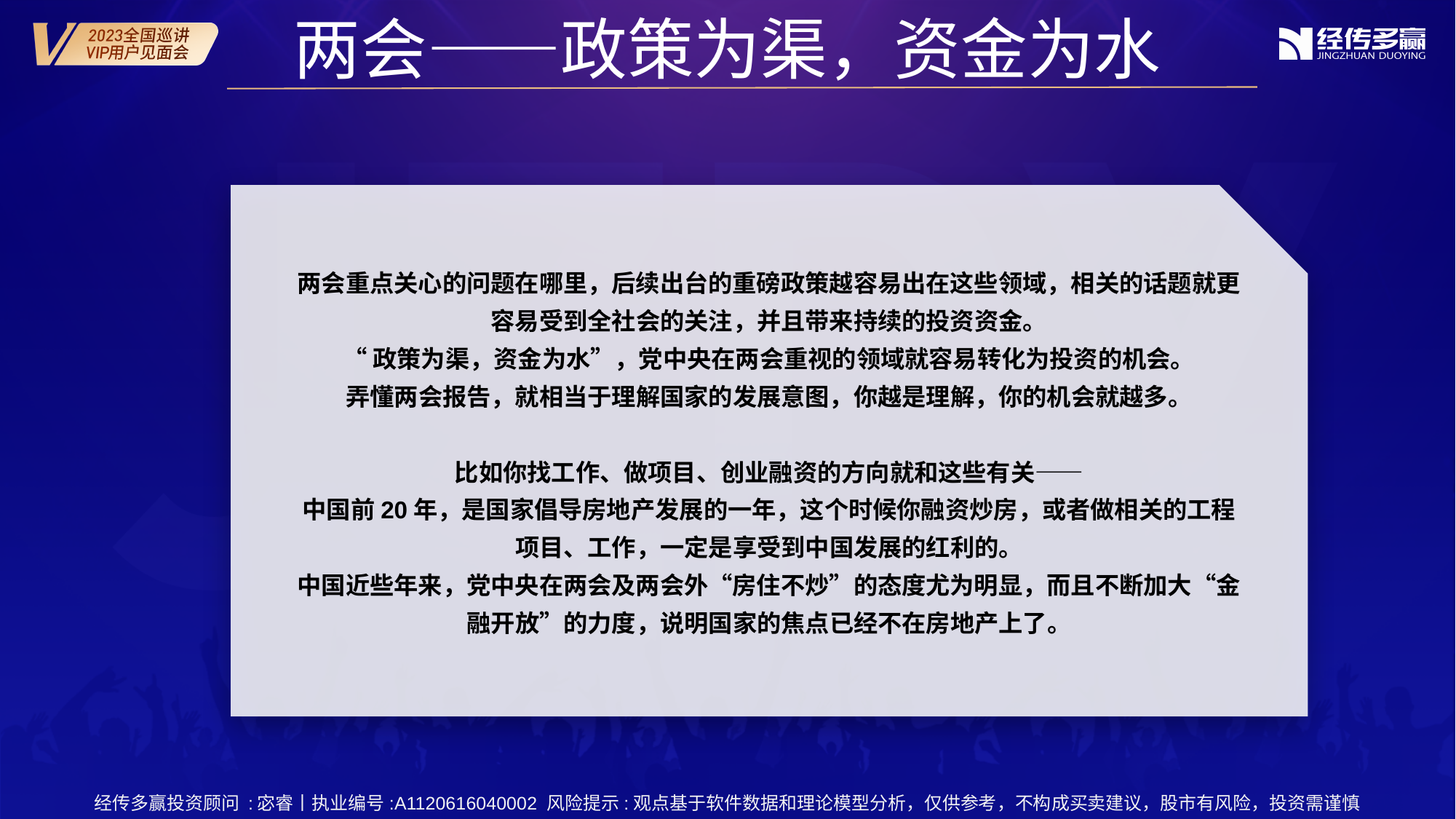

两会——政策为渠，资金为水

两会重点关心的问题在哪里，后续出台的重磅政策越容易出在这些领域，相关的话题就更容易受到全社会的关注，并且带来持续的投资资金。
“政策为渠，资金为水”，党中央在两会重视的领域就容易转化为投资的机会。
弄懂两会报告，就相当于理解国家的发展意图，你越是理解，你的机会就越多。

比如你找工作、做项目、创业融资的方向就和这些有关——
中国前20年，是国家倡导房地产发展的一年，这个时候你融资炒房，或者做相关的工程项目、工作，一定是享受到中国发展的红利的。
中国近些年来，党中央在两会及两会外“房住不炒”的态度尤为明显，而且不断加大“金融开放”的力度，说明国家的焦点已经不在房地产上了。